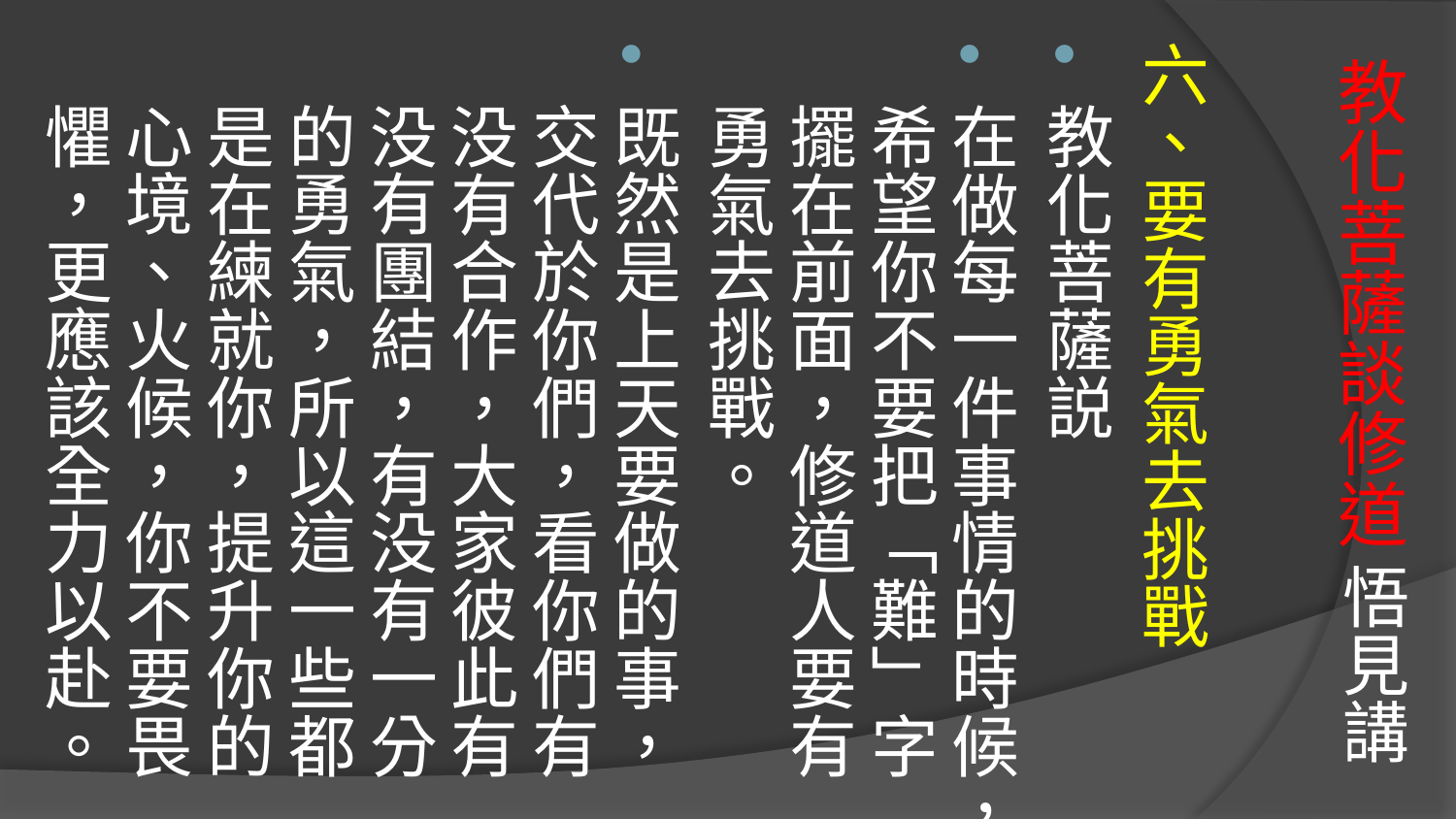

六、要有勇氣去挑戰
教化菩薩説
在做每一件事情的時候，希望你不要把「難」字擺在前面，修道人要有勇氣去挑戰。
既然是上天要做的事，交代於你們，看你們有没有合作，大家彼此有没有團結，有没有一分的勇氣，所以這一些都是在練就你，提升你的心境、火候，你不要畏懼，更應該全力以赴。
# 教化菩薩談修道 悟見講